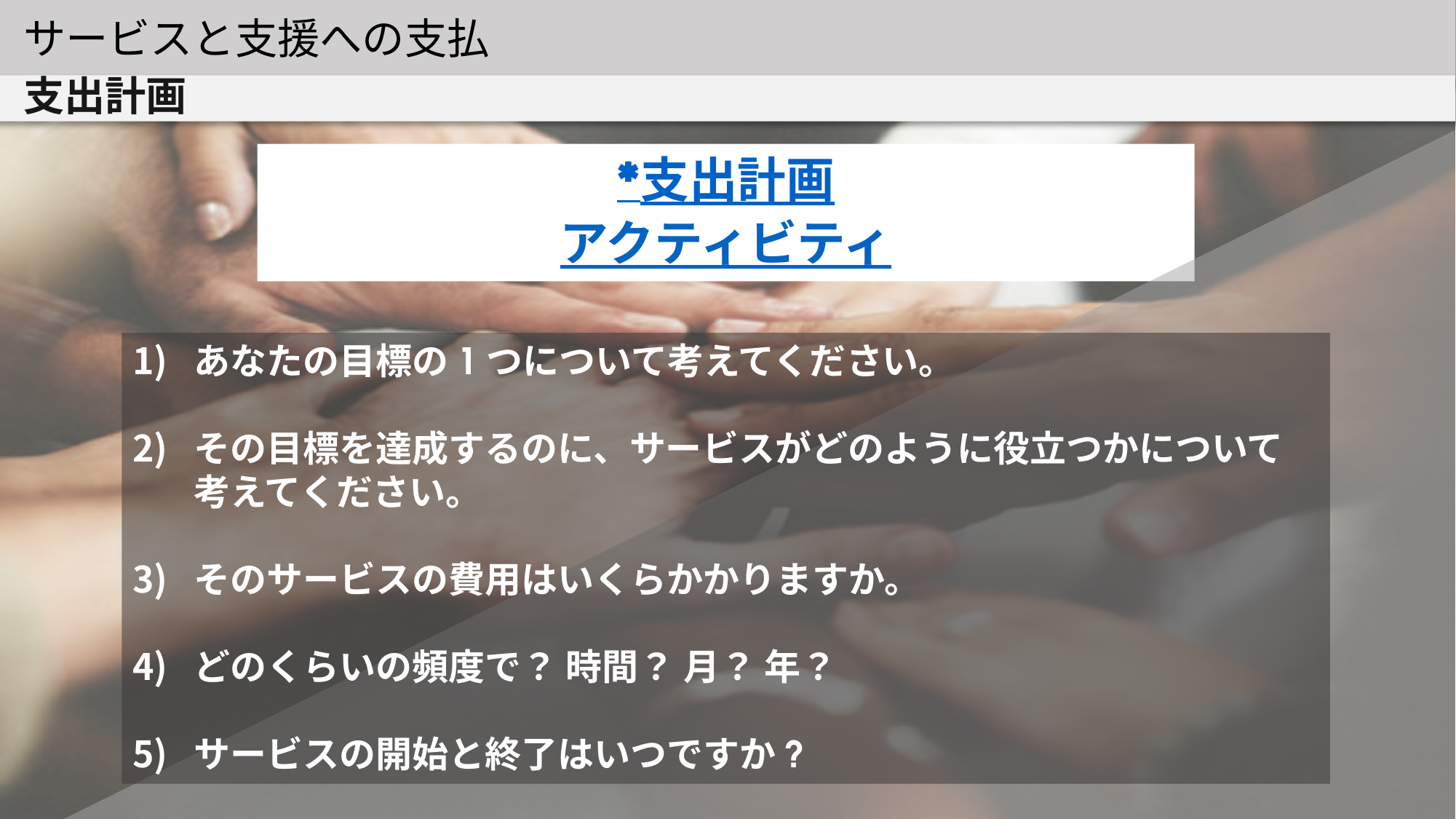

サービスと支援への支払

支出計画
*支出計画
アクティビティ
あなたの目標の1つについて考えてください。

その目標を達成するのに、サービスがどのように役立つかについて考えてください。

そのサービスの費用はいくらかかりますか。

どのくらいの頻度で？ 時間？ 月？ 年？

サービスの開始と終了はいつですか?